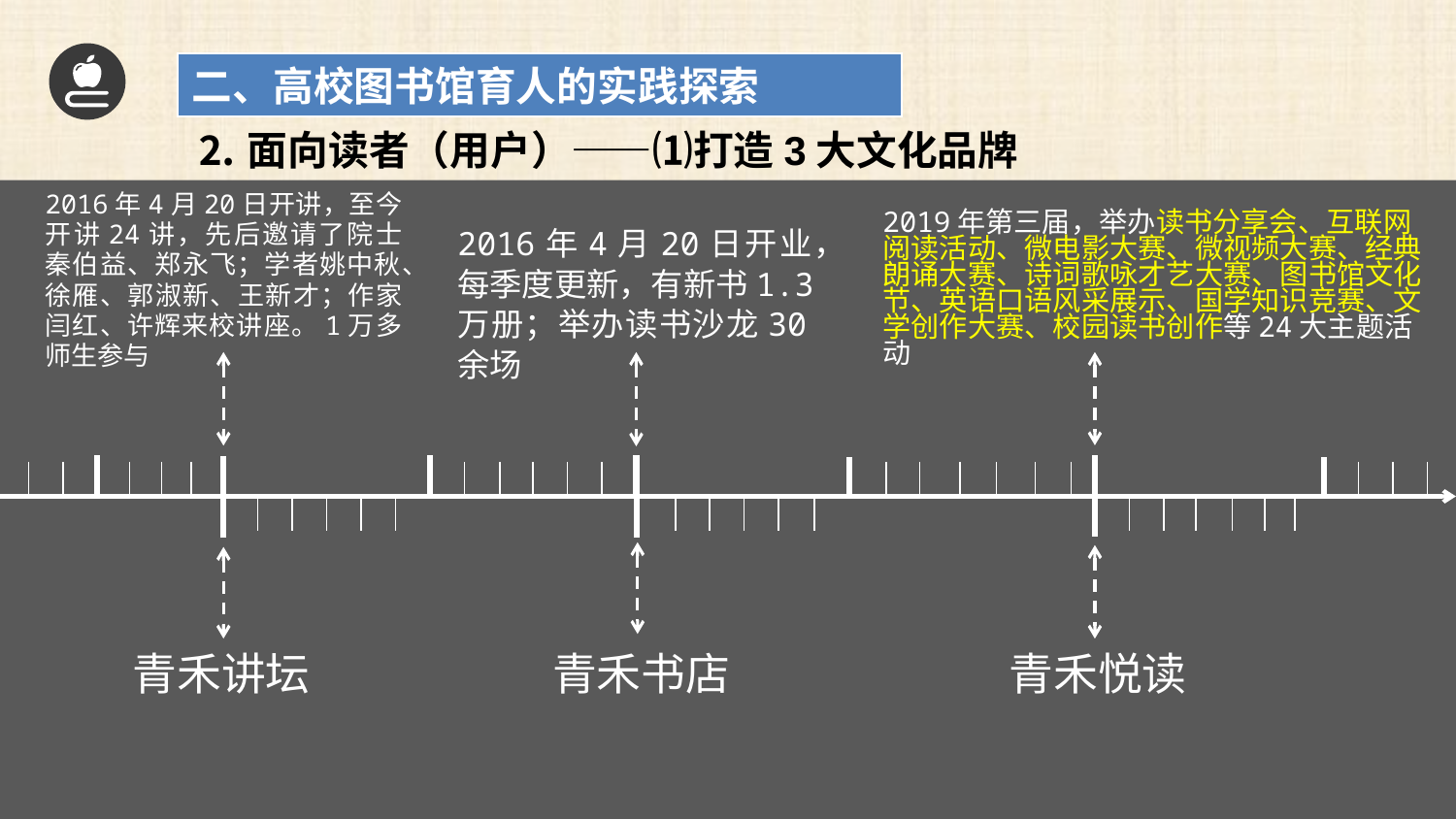

二、高校图书馆育人的实践探索
⒉面向读者（用户）——⑴打造3大文化品牌

2016年4月20日开讲，至今开讲24讲，先后邀请了院士秦伯益、郑永飞；学者姚中秋、徐雁、郭淑新、王新才；作家闫红、许辉来校讲座。1万多师生参与
2019年第三届，举办读书分享会、互联网阅读活动、微电影大赛、微视频大赛、经典朗诵大赛、诗词歌咏才艺大赛、图书馆文化节、英语口语风采展示、国学知识竞赛、文学创作大赛、校园读书创作等24大主题活动
2016年4月20日开业，每季度更新，有新书1.3万册；举办读书沙龙30余场
青禾讲坛
青禾书店
青禾悦读